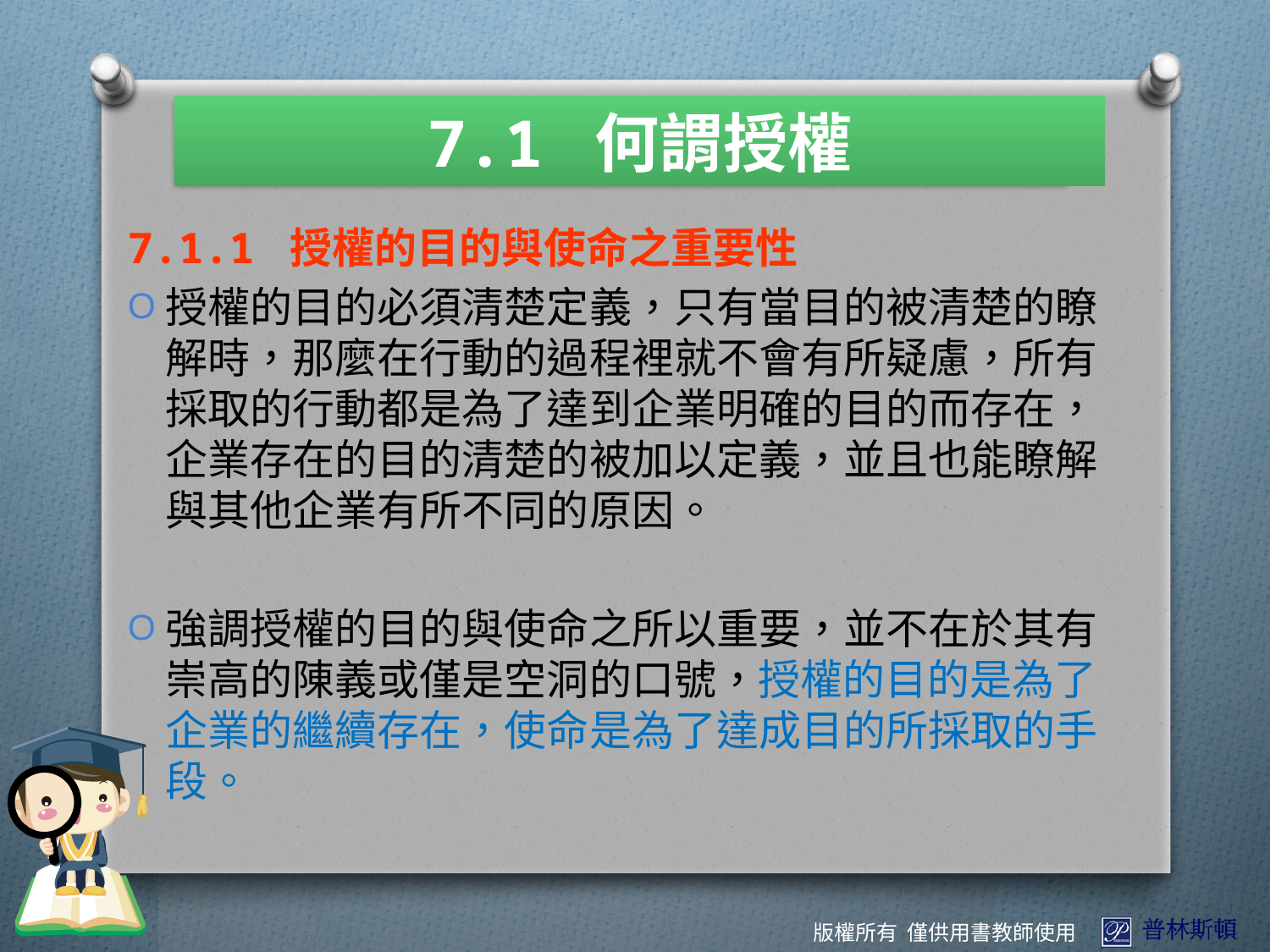

7.1 何謂授權
7.1.1 授權的目的與使命之重要性
授權的目的必須清楚定義，只有當目的被清楚的瞭解時，那麼在行動的過程裡就不會有所疑慮，所有採取的行動都是為了達到企業明確的目的而存在，企業存在的目的清楚的被加以定義，並且也能瞭解與其他企業有所不同的原因。

強調授權的目的與使命之所以重要，並不在於其有崇高的陳義或僅是空洞的口號，授權的目的是為了企業的繼續存在，使命是為了達成目的所採取的手段。